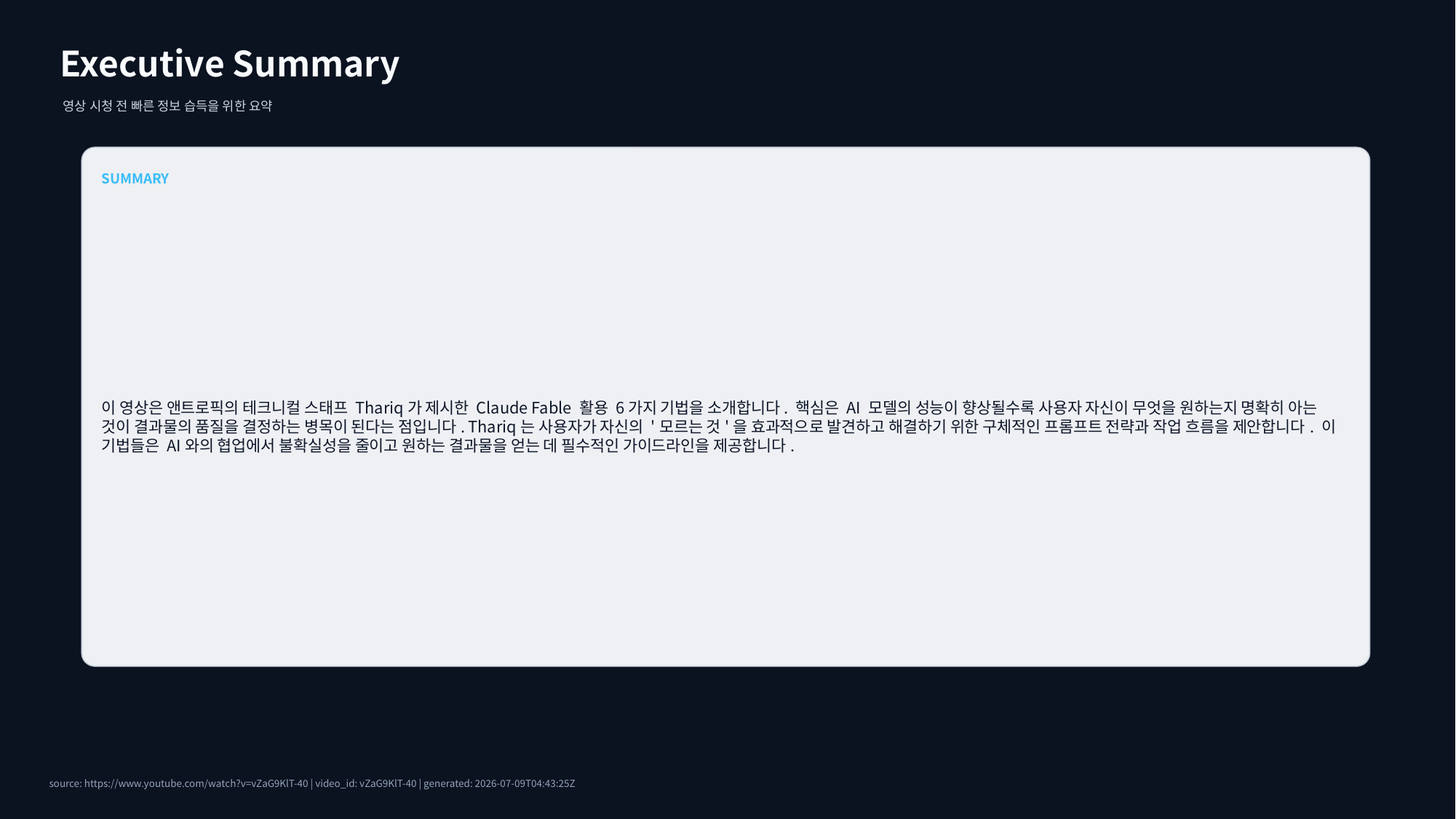

Executive Summary
영상 시청 전 빠른 정보 습득을 위한 요약

SUMMARY
이 영상은 앤트로픽의 테크니컬 스태프 Thariq가 제시한 Claude Fable 활용 6가지 기법을 소개합니다. 핵심은 AI 모델의 성능이 향상될수록 사용자 자신이 무엇을 원하는지 명확히 아는 것이 결과물의 품질을 결정하는 병목이 된다는 점입니다. Thariq는 사용자가 자신의 '모르는 것'을 효과적으로 발견하고 해결하기 위한 구체적인 프롬프트 전략과 작업 흐름을 제안합니다. 이 기법들은 AI와의 협업에서 불확실성을 줄이고 원하는 결과물을 얻는 데 필수적인 가이드라인을 제공합니다.
source: https://www.youtube.com/watch?v=vZaG9KlT-40 | video_id: vZaG9KlT-40 | generated: 2026-07-09T04:43:25Z